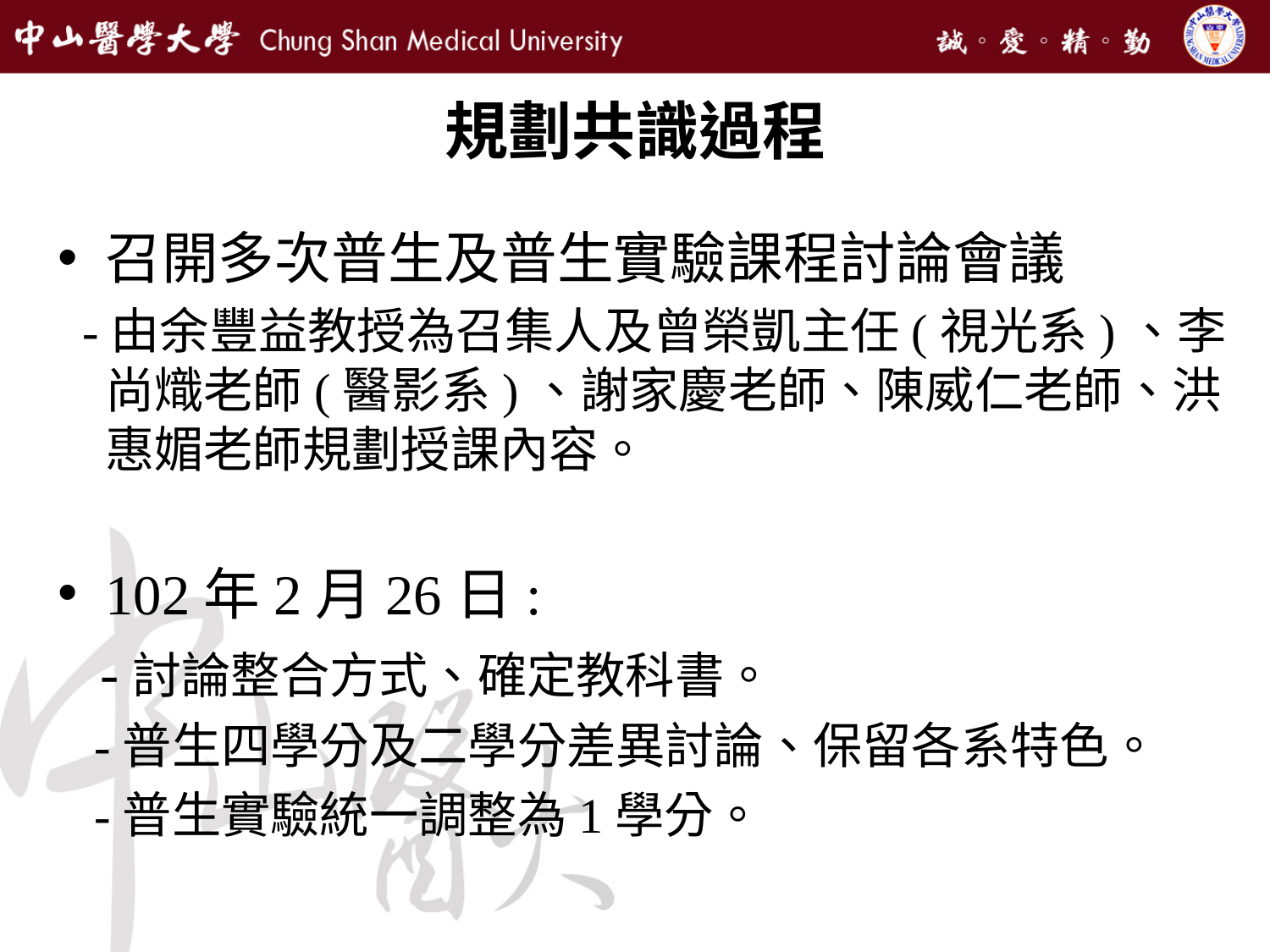

# 規劃共識過程
召開多次普生及普生實驗課程討論會議
  -由余豐益教授為召集人及曾榮凱主任(視光系)、李尚熾老師(醫影系)、謝家慶老師、陳威仁老師、洪惠媚老師規劃授課內容。

102年2月26日:
   -討論整合方式、確定教科書。
   -普生四學分及二學分差異討論、保留各系特色。
   -普生實驗統一調整為1學分。